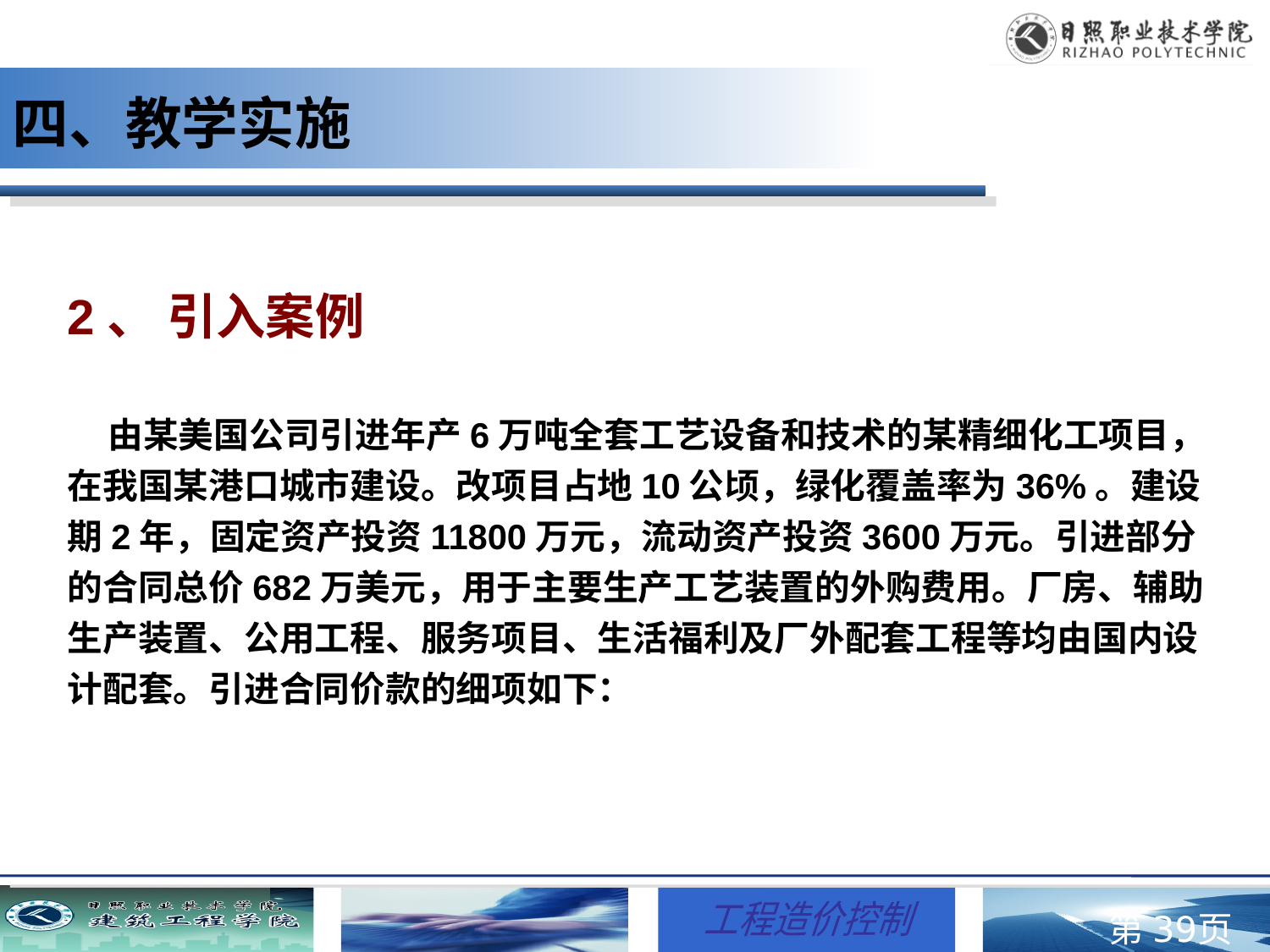

# 四、教学实施
2、 引入案例

    由某美国公司引进年产6万吨全套工艺设备和技术的某精细化工项目，在我国某港口城市建设。改项目占地10公顷，绿化覆盖率为36%。建设期2年，固定资产投资11800万元，流动资产投资3600万元。引进部分的合同总价682万美元，用于主要生产工艺装置的外购费用。厂房、辅助生产装置、公用工程、服务项目、生活福利及厂外配套工程等均由国内设计配套。引进合同价款的细项如下：

第39页